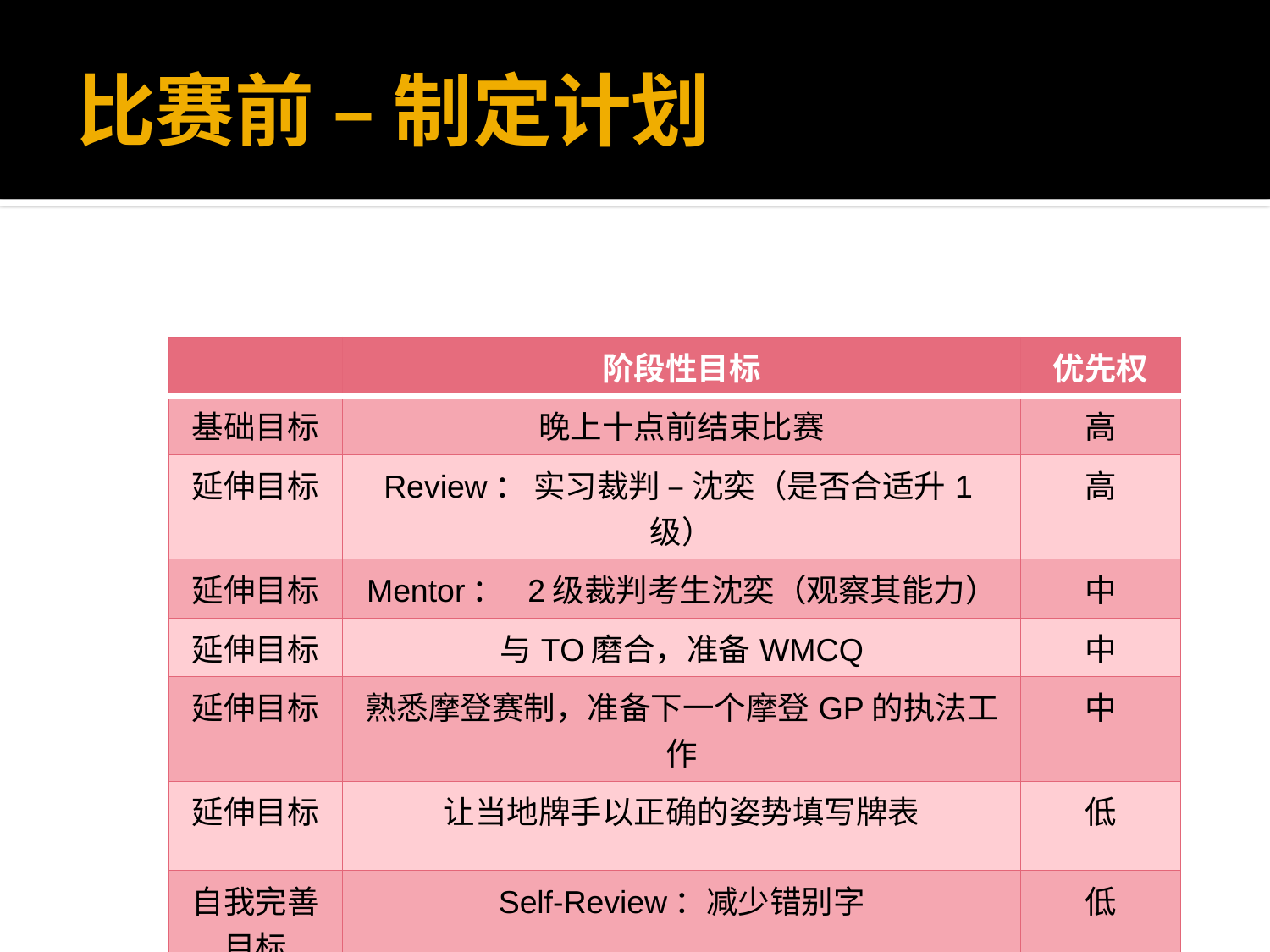

# 比赛前 – 制定计划
|  | 阶段性目标 | 优先权 |
| --- | --- | --- |
| 基础目标 | 晚上十点前结束比赛 | 高 |
| 延伸目标 | Review： 实习裁判 – 沈奕（是否合适升1级） | 高 |
| 延伸目标 | Mentor： 2级裁判考生沈奕（观察其能力） | 中 |
| 延伸目标 | 与TO磨合，准备WMCQ | 中 |
| 延伸目标 | 熟悉摩登赛制，准备下一个摩登GP的执法工作 | 中 |
| 延伸目标 | 让当地牌手以正确的姿势填写牌表 | 低 |
| 自我完善目标 | Self-Review：减少错别字 | 低 |